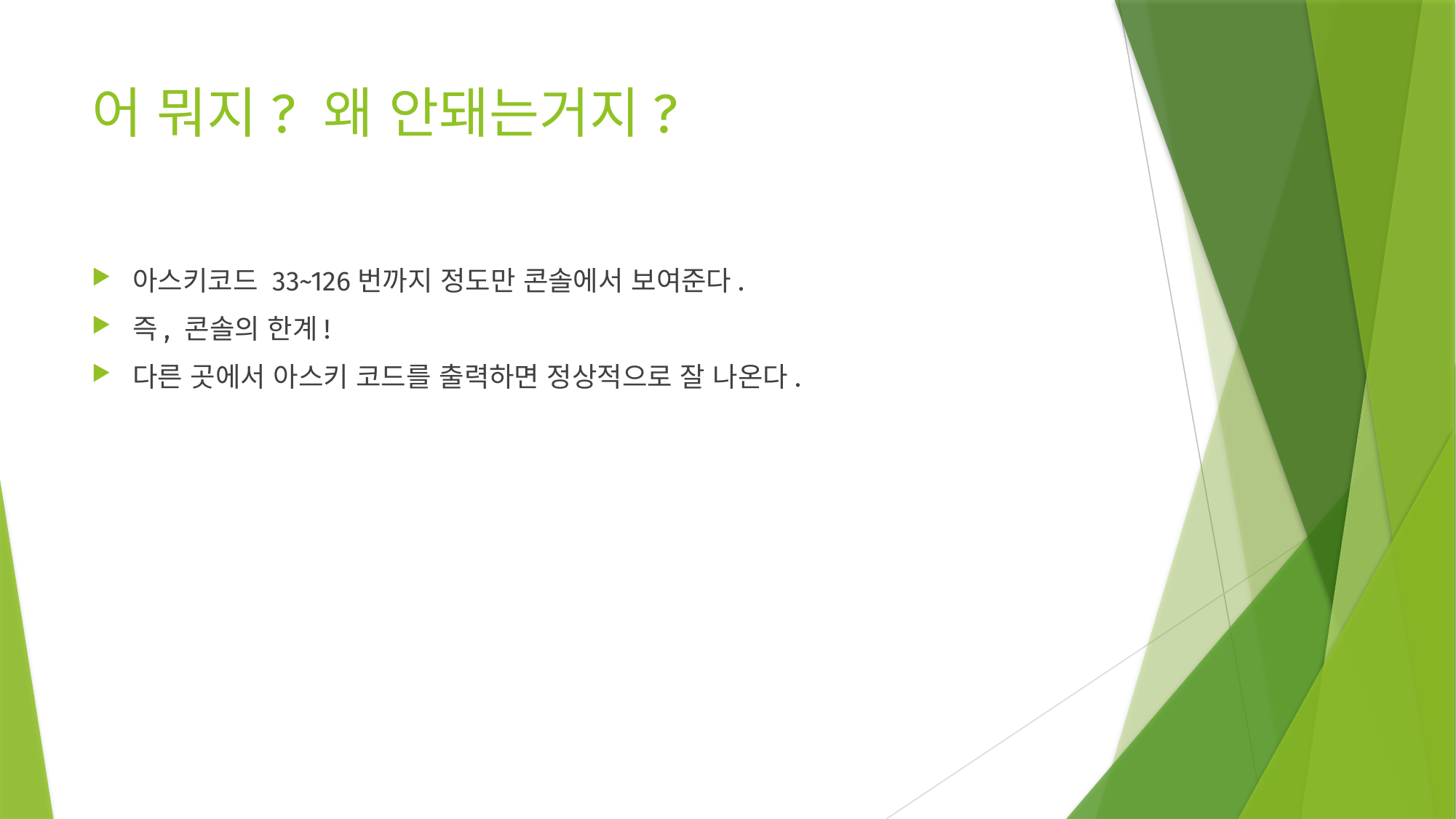

# 어 뭐지? 왜 안돼는거지?
아스키코드 33~126번까지 정도만 콘솔에서 보여준다.
즉, 콘솔의 한계!
다른 곳에서 아스키 코드를 출력하면 정상적으로 잘 나온다.